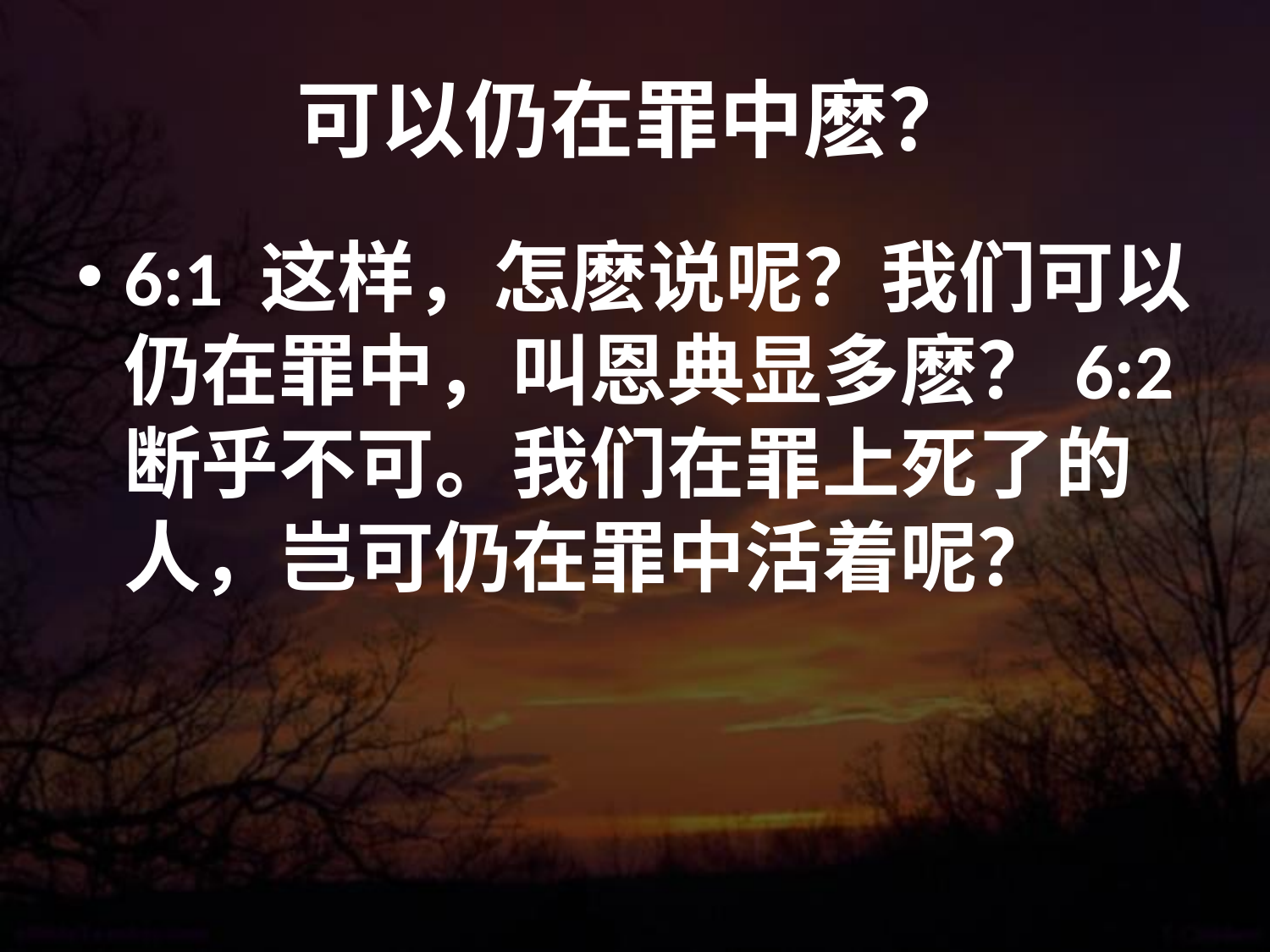

# 可以仍在罪中麽？
6:1 这样，怎麽说呢？我们可以仍在罪中，叫恩典显多麽？6:2 断乎不可。我们在罪上死了的人，岂可仍在罪中活着呢？